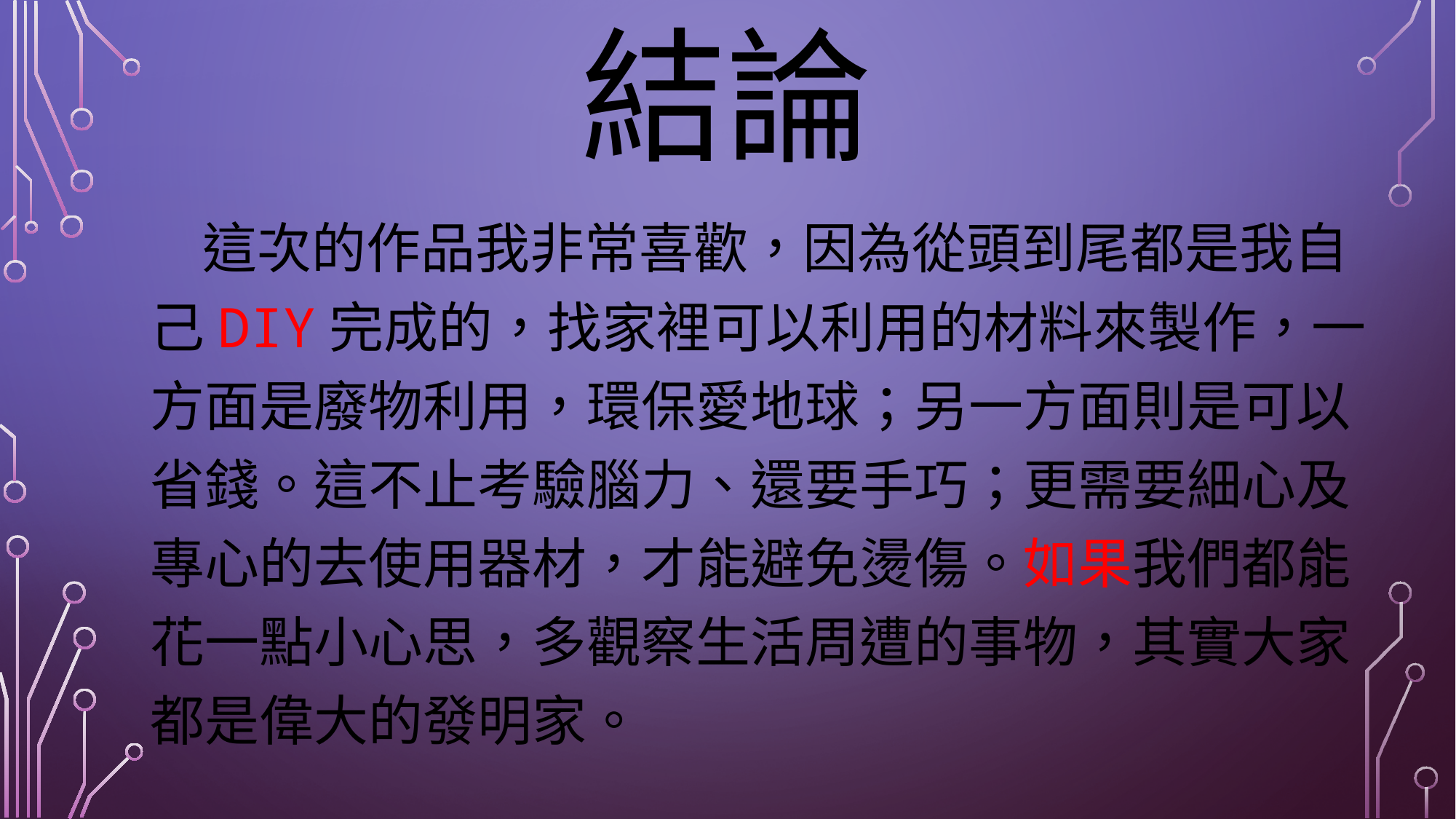

# 結論
    這次的作品我非常喜歡，因為從頭到尾都是我自己DIY完成的，找家裡可以利用的材料來製作，一方面是廢物利用，環保愛地球；另一方面則是可以省錢。這不止考驗腦力、還要手巧；更需要細心及專心的去使用器材，才能避免燙傷。如果我們都能花一點小心思，多觀察生活周遭的事物，其實大家都是偉大的發明家。